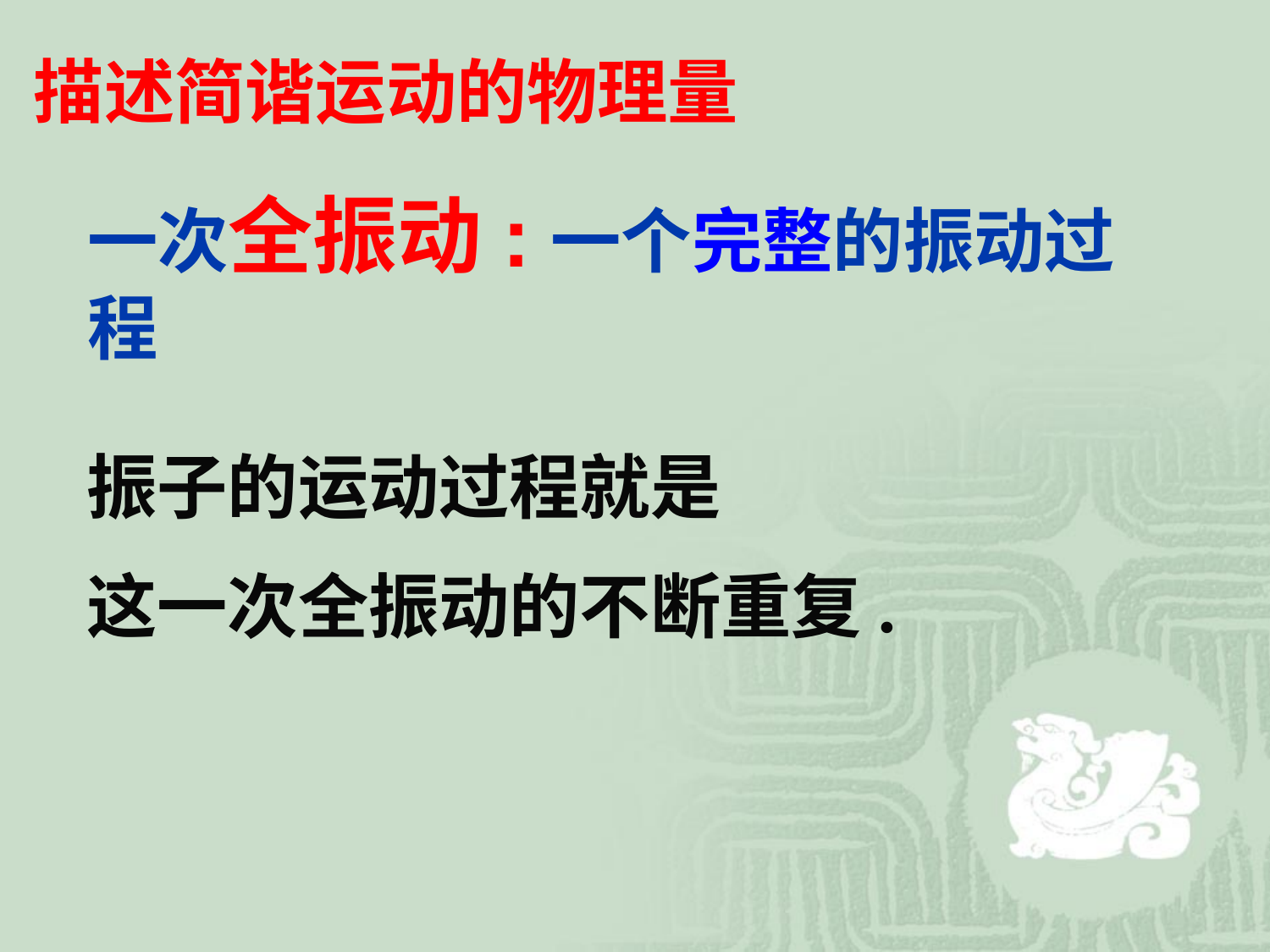

# 描述简谐运动的物理量
一次全振动:一个完整的振动过程
振子的运动过程就是
这一次全振动的不断重复.